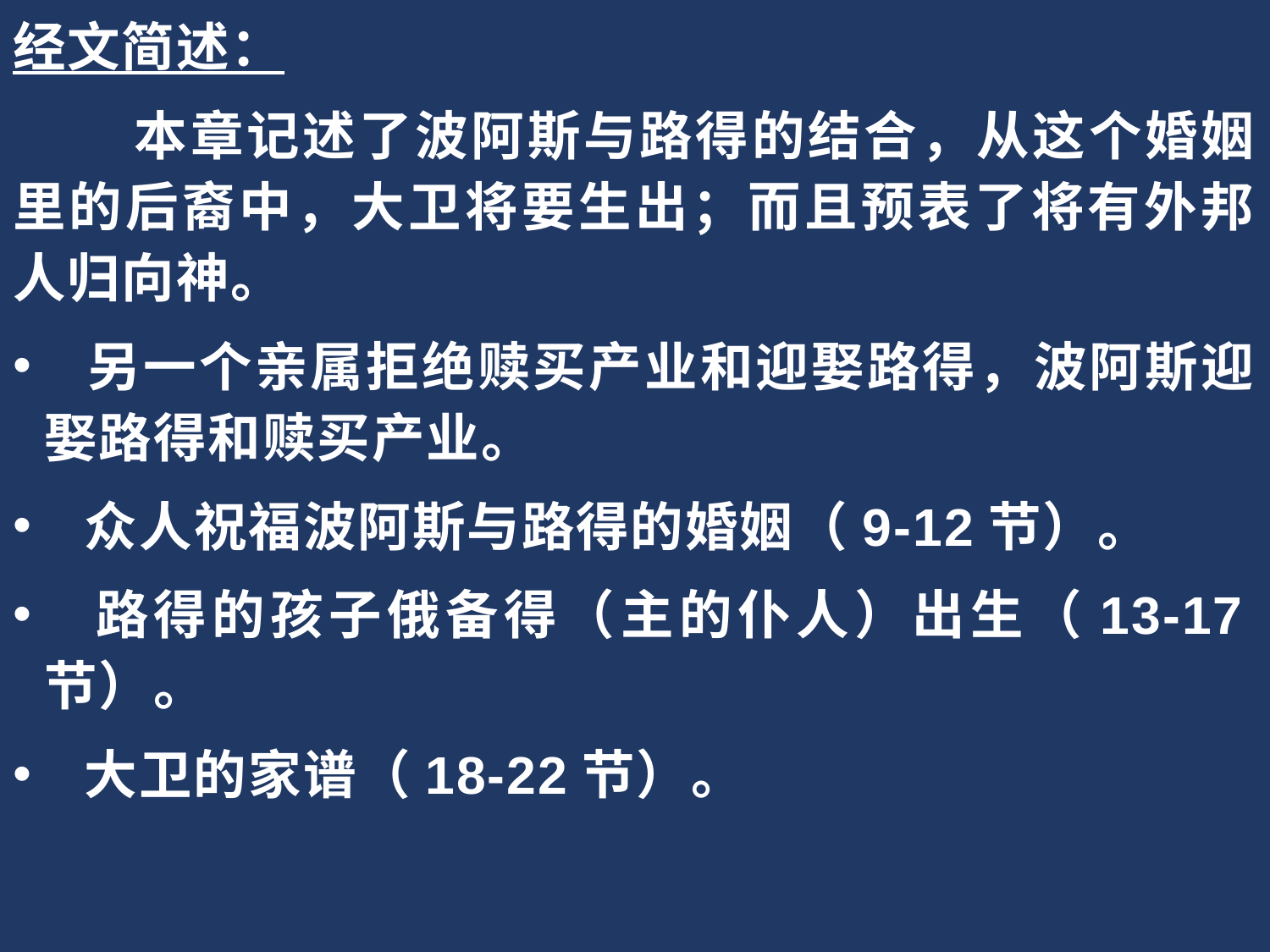

经文简述：
       本章记述了波阿斯与路得的结合，从这个婚姻里的后裔中，大卫将要生出；而且预表了将有外邦人归向神。
  另一个亲属拒绝赎买产业和迎娶路得，波阿斯迎娶路得和赎买产业。
  众人祝福波阿斯与路得的婚姻（9-12节）。
  路得的孩子俄备得（主的仆人）出生（13-17节）。
  大卫的家谱（18-22节）。